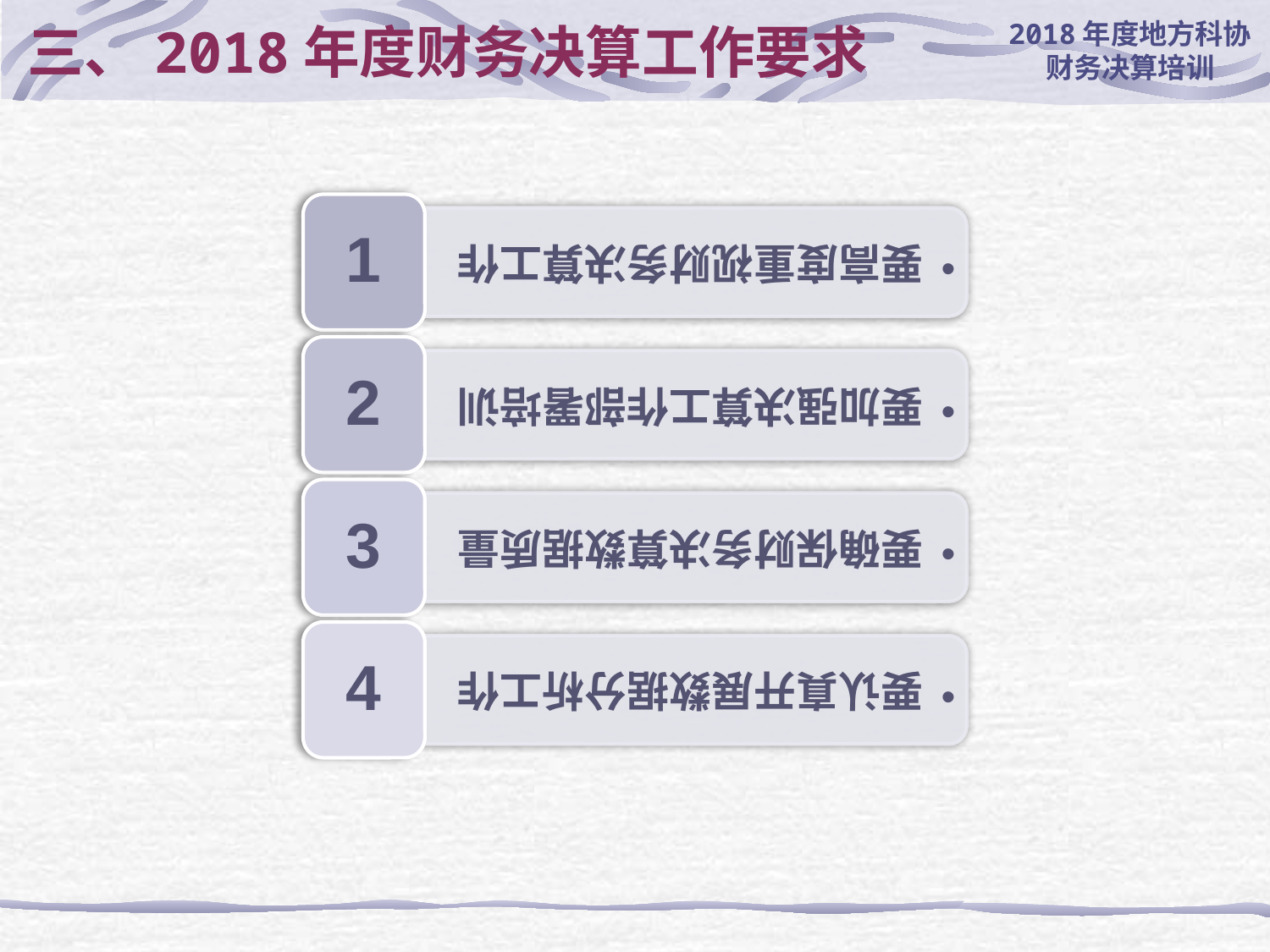

# 三、2018年度财务决算工作要求
要高度重视财务决算工作
1
要加强决算工作部署培训
2
要确保财务决算数据质量
3
要认真开展数据分析工作
4